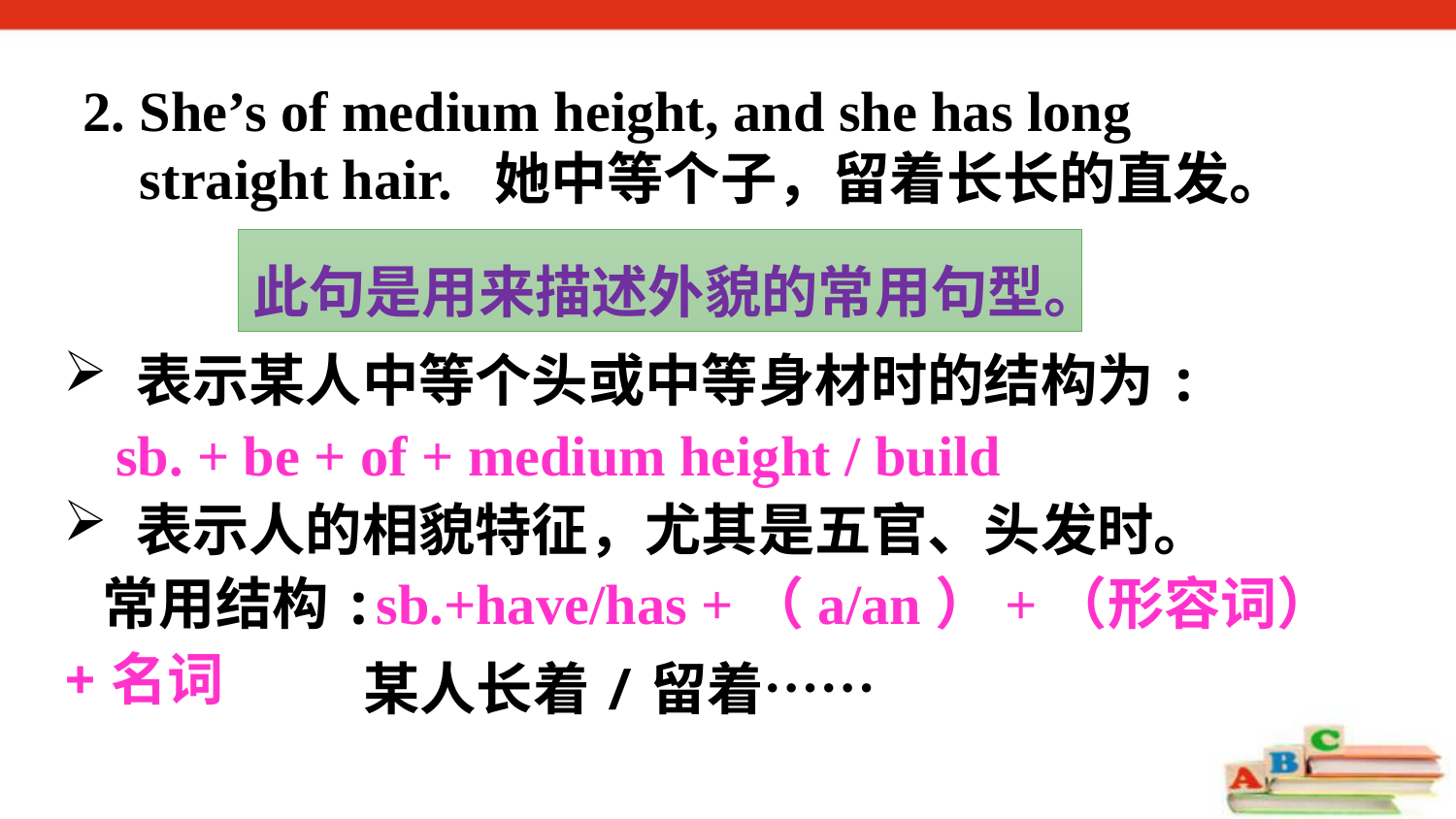

2. She’s of medium height, and she has long
    straight hair.  她中等个子，留着长长的直发。
此句是用来描述外貌的常用句型。
表示某人中等个头或中等身材时的结构为:
    sb. + be + of + medium height / build
表示人的相貌特征，尤其是五官、头发时。
  常用结构:sb.+have/has +（a/an）+（形容词）+名词
某人长着/留着……